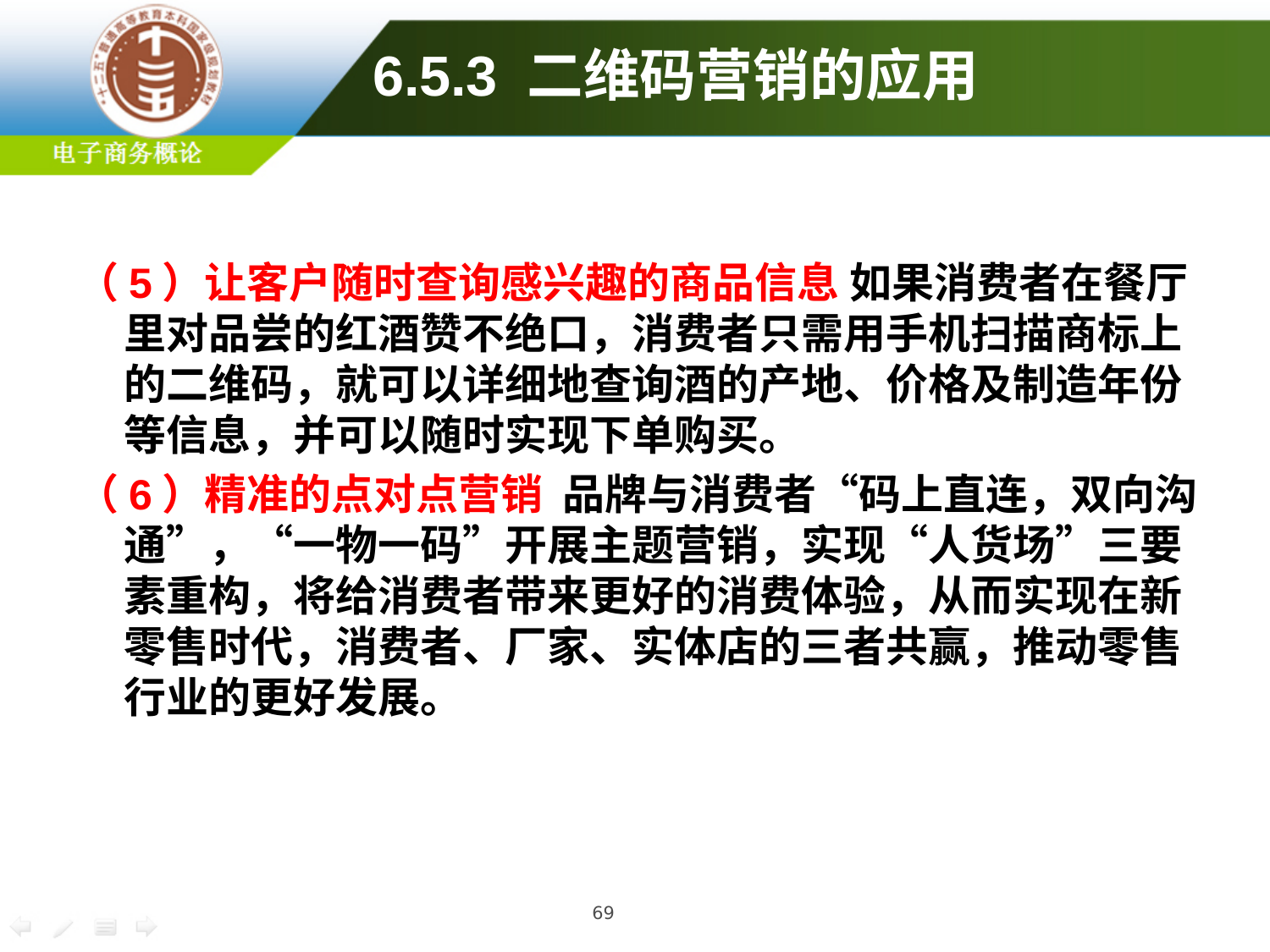

# 6.5.3 二维码营销的应用

（5）让客户随时查询感兴趣的商品信息 如果消费者在餐厅里对品尝的红酒赞不绝口，消费者只需用手机扫描商标上的二维码，就可以详细地查询酒的产地、价格及制造年份等信息，并可以随时实现下单购买。
（6）精准的点对点营销  品牌与消费者“码上直连，双向沟通”，“一物一码”开展主题营销，实现“人货场”三要素重构，将给消费者带来更好的消费体验，从而实现在新零售时代，消费者、厂家、实体店的三者共赢，推动零售行业的更好发展。
69